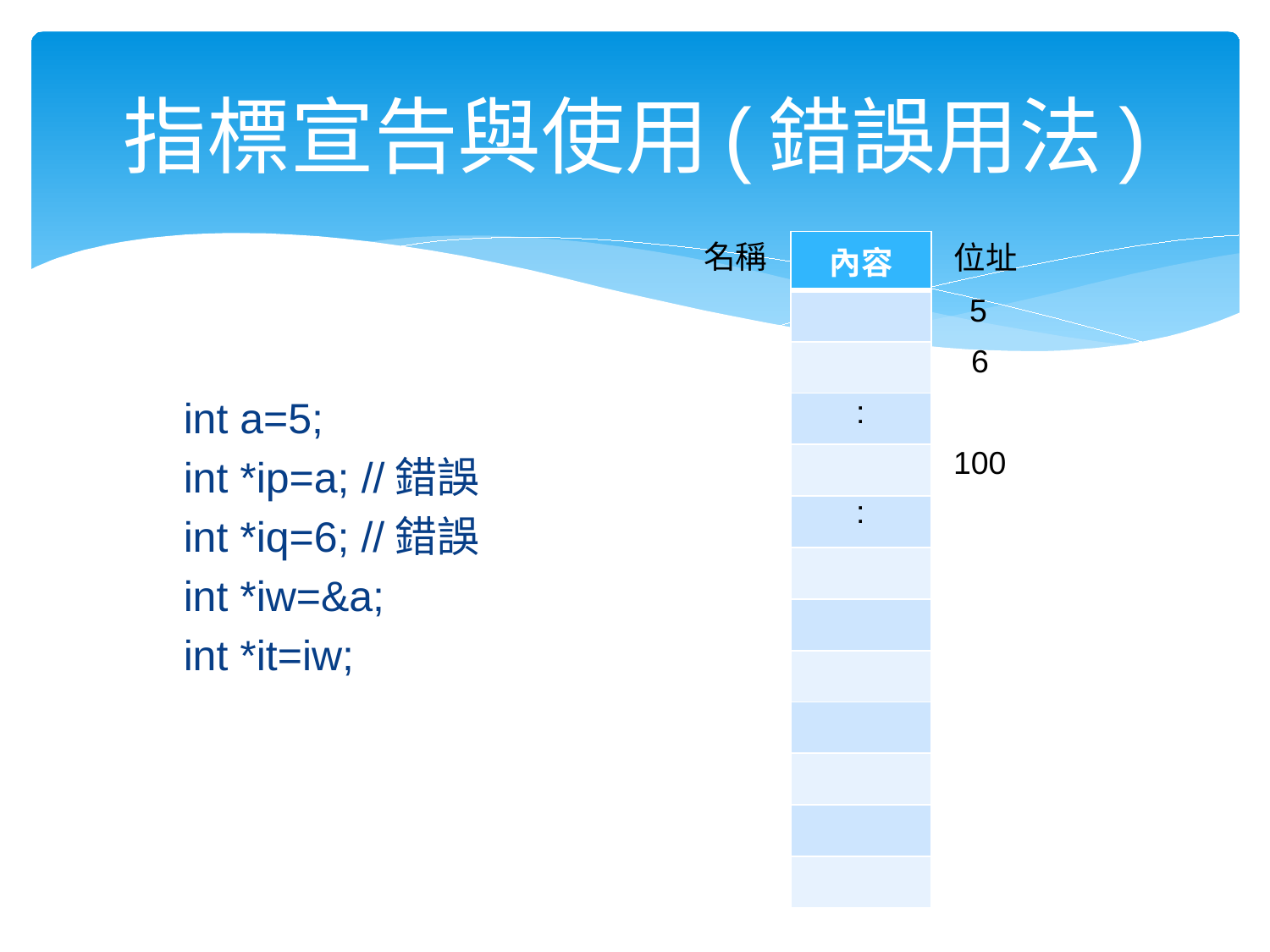

# 指標宣告與使用(錯誤用法)
名稱
| 內容 |
| --- |
|  |
|  |
|  |
|  |
|  |
|  |
|  |
|  |
|  |
|  |
|  |
|  |
位址
5
6
int a=5;
int *ip=a; //錯誤
int *iq=6; //錯誤
int *iw=&a;
int *it=iw;

:
100
: